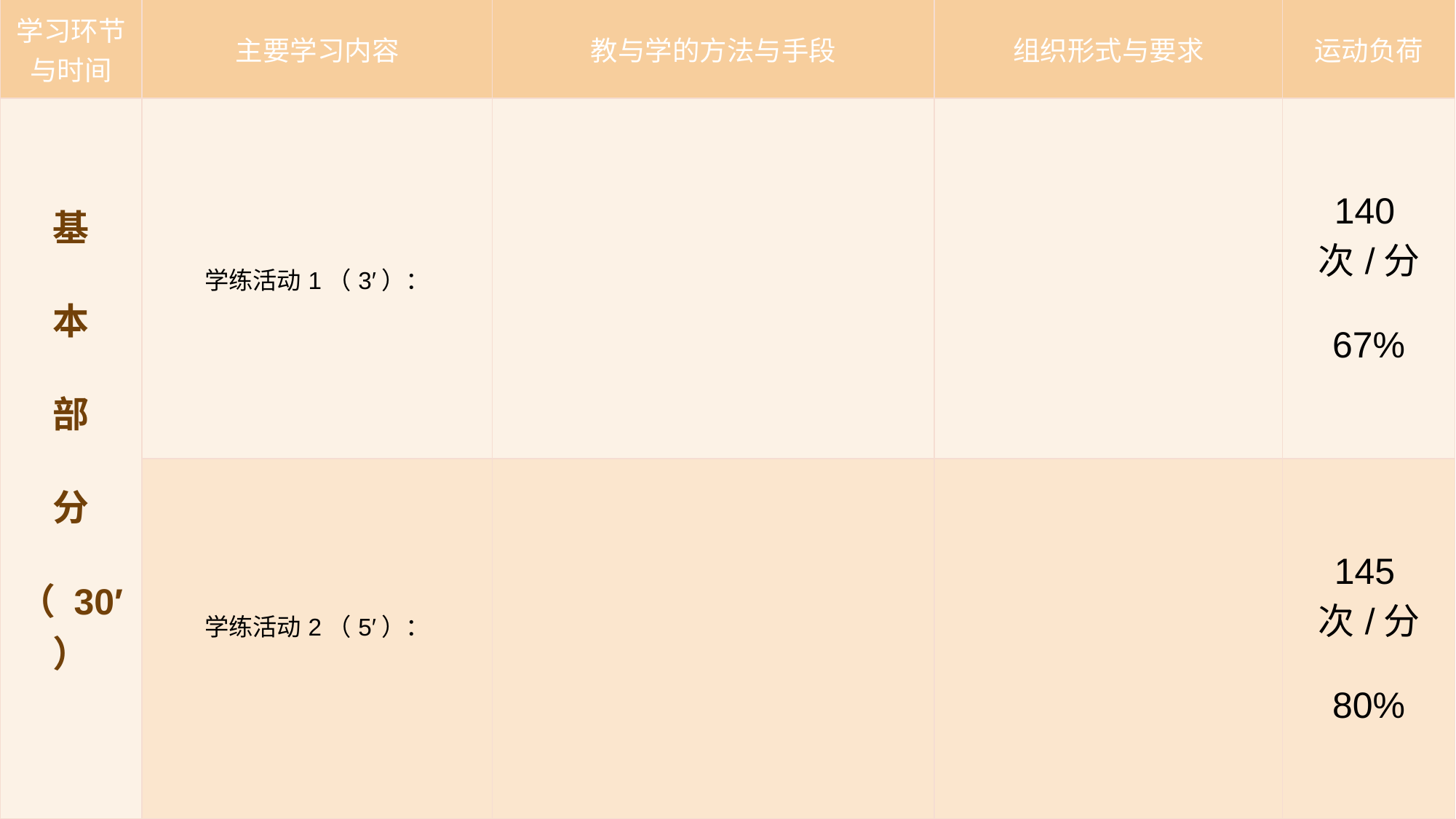

| 学习环节与时间 | 主要学习内容 | 教与学的方法与手段 | 组织形式与要求 | 运动负荷 |
| --- | --- | --- | --- | --- |
| 基 本 部 分 （ 30′ ） | 学练活动1（3′）： |  |  | 140次/分 67% |
|  | 学练活动2（5′）： |  |  | 145次/分 80% |